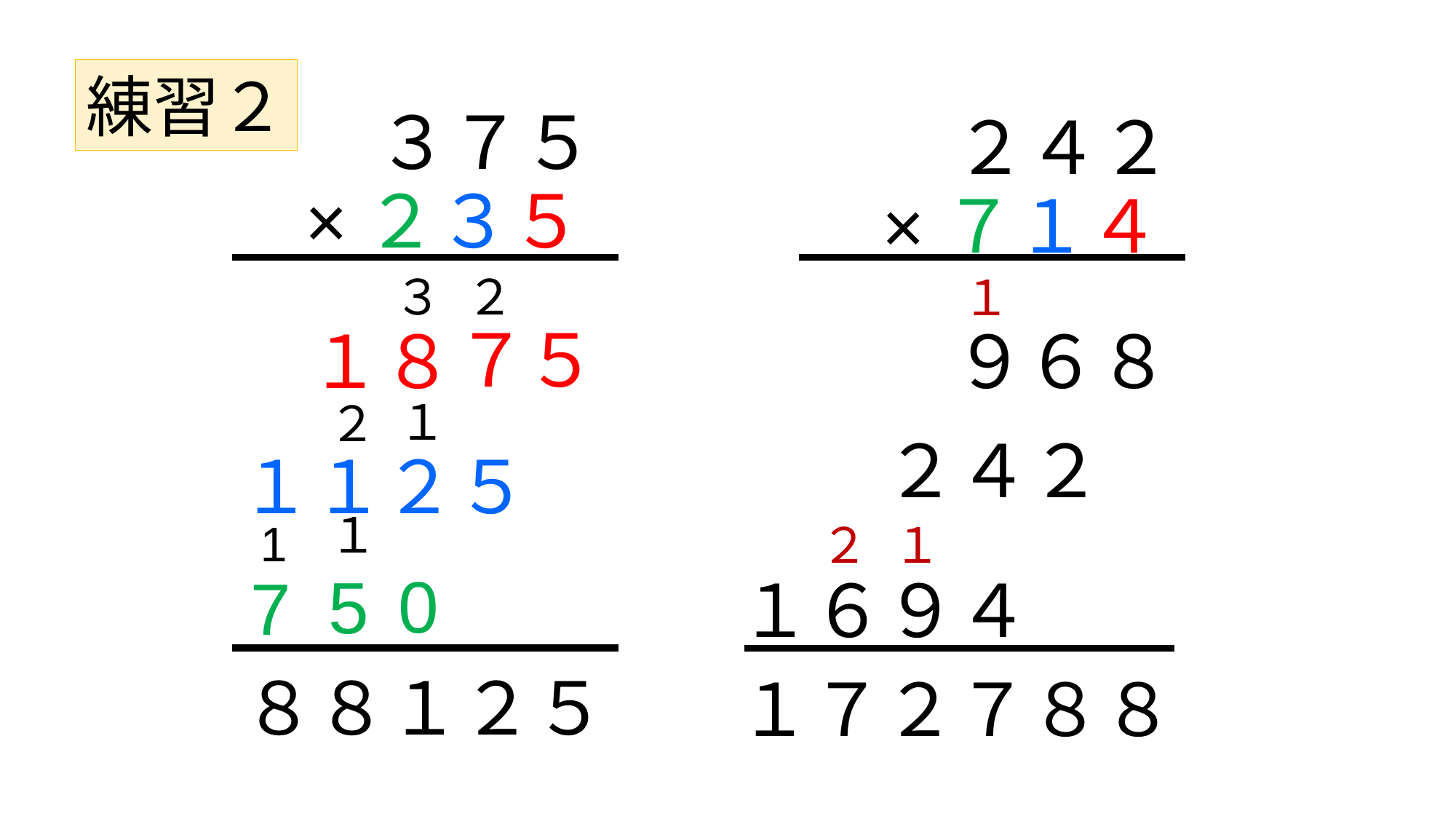

練習２
３７５
２４２
×２３５
×７１４
３
２
１
７
５
９
１８
８
６
１
２
２４２
１１
２
５
１
1
１
２
0
5
7
１６
９
４
８８１２５
１７２７８８